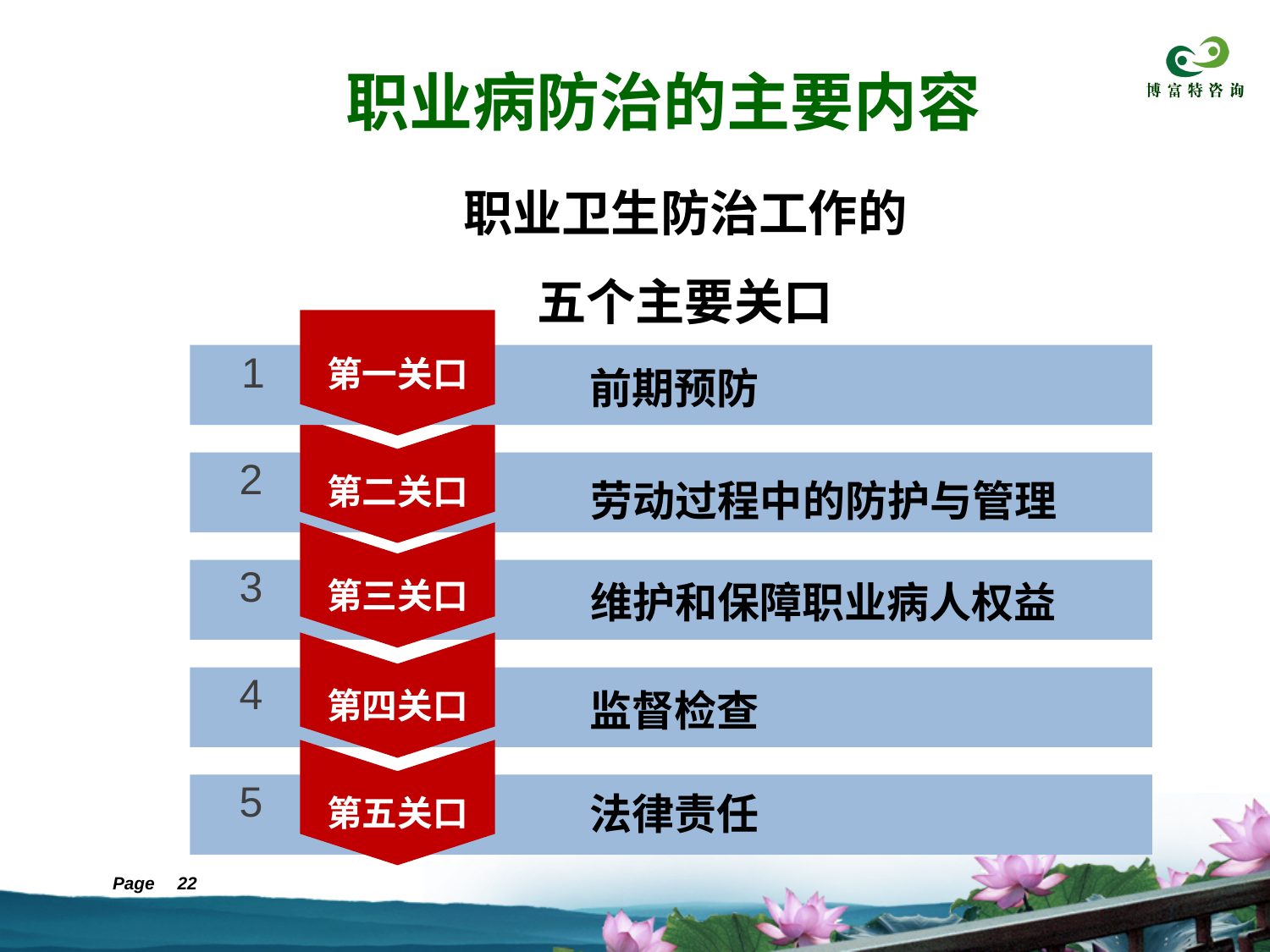

职业病防治的主要内容
职业卫生防治工作的
五个主要关口
第一关口
1

前期预防
第二关口
2

劳动过程中的防护与管理
第三关口
3

维护和保障职业病人权益
第四关口
4

监督检查
第五关口
5

法律责任